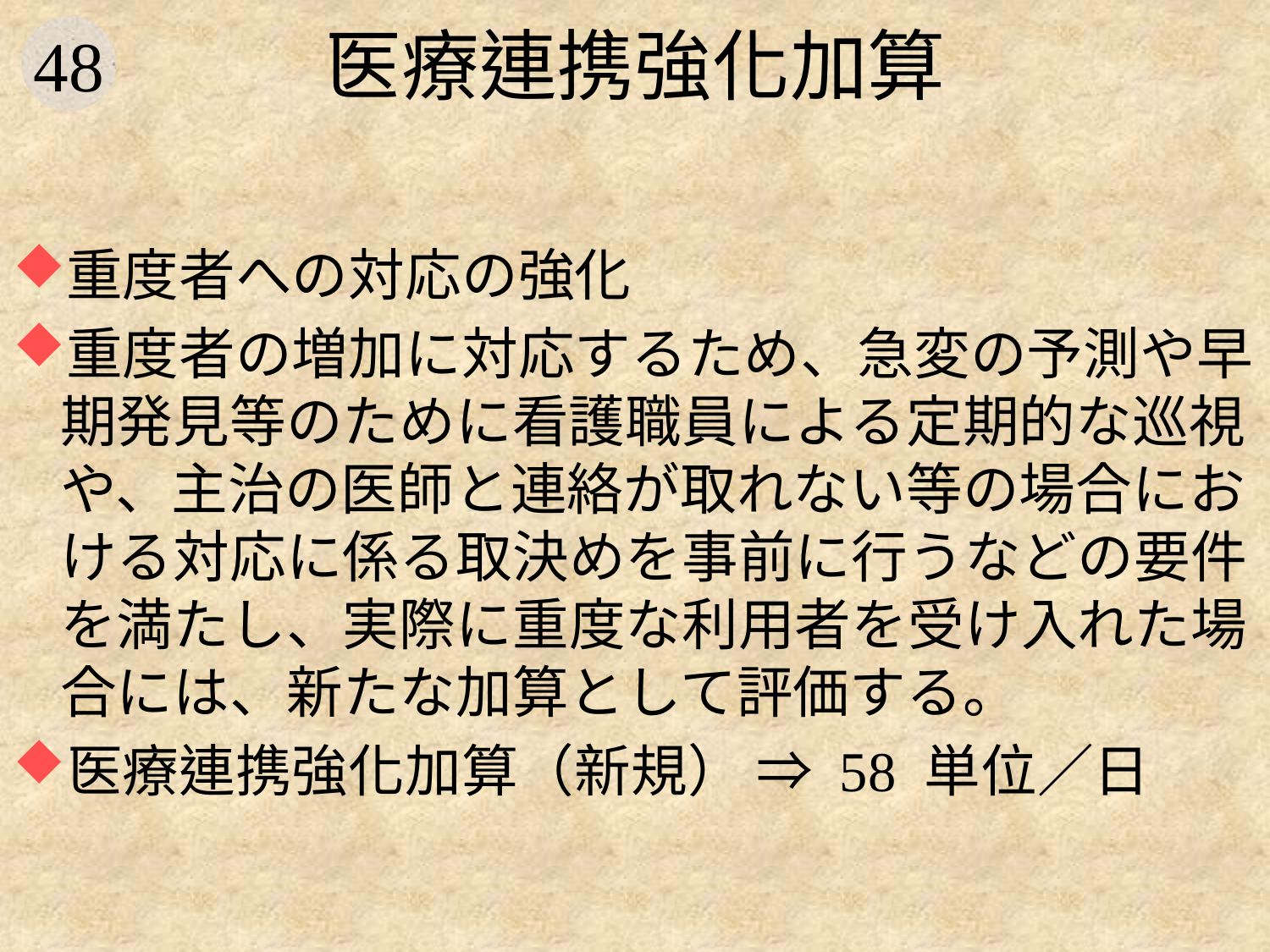

# 医療連携強化加算
重度者への対応の強化
重度者の増加に対応するため、急変の予測や早期発見等のために看護職員による定期的な巡視や、主治の医師と連絡が取れない等の場合における対応に係る取決めを事前に行うなどの要件を満たし、実際に重度な利用者を受け入れた場合には、新たな加算として評価する。
医療連携強化加算（新規） ⇒ 58 単位／日